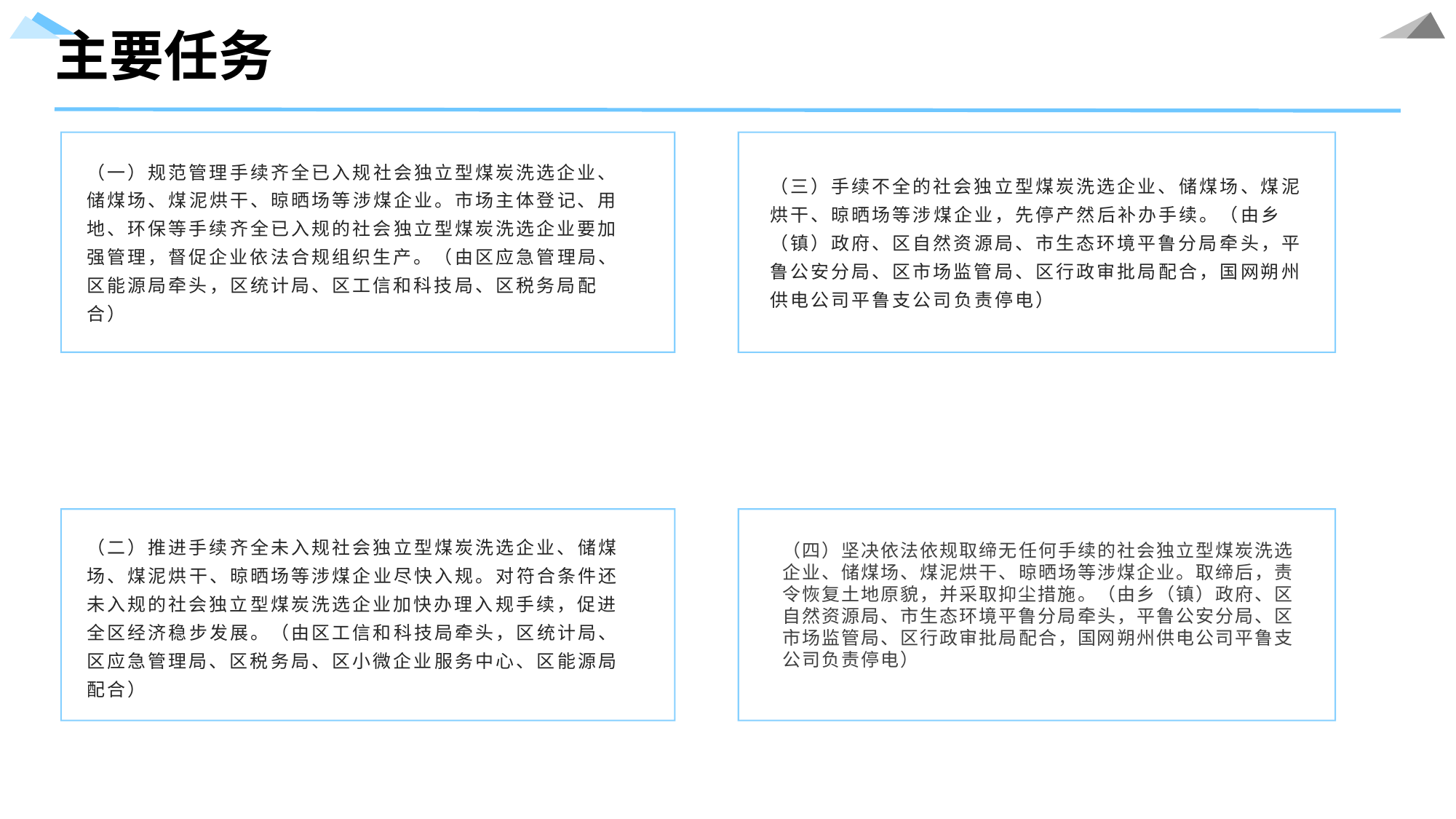

主要任务

（一）规范管理手续齐全已入规社会独立型煤炭洗选企业、储煤场、煤泥烘干、晾晒场等涉煤企业。市场主体登记、用地、环保等手续齐全已入规的社会独立型煤炭洗选企业要加强管理，督促企业依法合规组织生产。（由区应急管理局、区能源局牵头，区统计局、区工信和科技局、区税务局配合）
（三）手续不全的社会独立型煤炭洗选企业、储煤场、煤泥烘干、晾晒场等涉煤企业，先停产然后补办手续。（由乡（镇）政府、区自然资源局、市生态环境平鲁分局牵头，平鲁公安分局、区市场监管局、区行政审批局配合，国网朔州供电公司平鲁支公司负责停电）

（二）推进手续齐全未入规社会独立型煤炭洗选企业、储煤场、煤泥烘干、晾晒场等涉煤企业尽快入规。对符合条件还未入规的社会独立型煤炭洗选企业加快办理入规手续，促进全区经济稳步发展。（由区工信和科技局牵头，区统计局、区应急管理局、区税务局、区小微企业服务中心、区能源局配合）
（四）坚决依法依规取缔无任何手续的社会独立型煤炭洗选企业、储煤场、煤泥烘干、晾晒场等涉煤企业。取缔后，责令恢复土地原貌，并采取抑尘措施。（由乡（镇）政府、区自然资源局、市生态环境平鲁分局牵头，平鲁公安分局、区市场监管局、区行政审批局配合，国网朔州供电公司平鲁支公司负责停电）